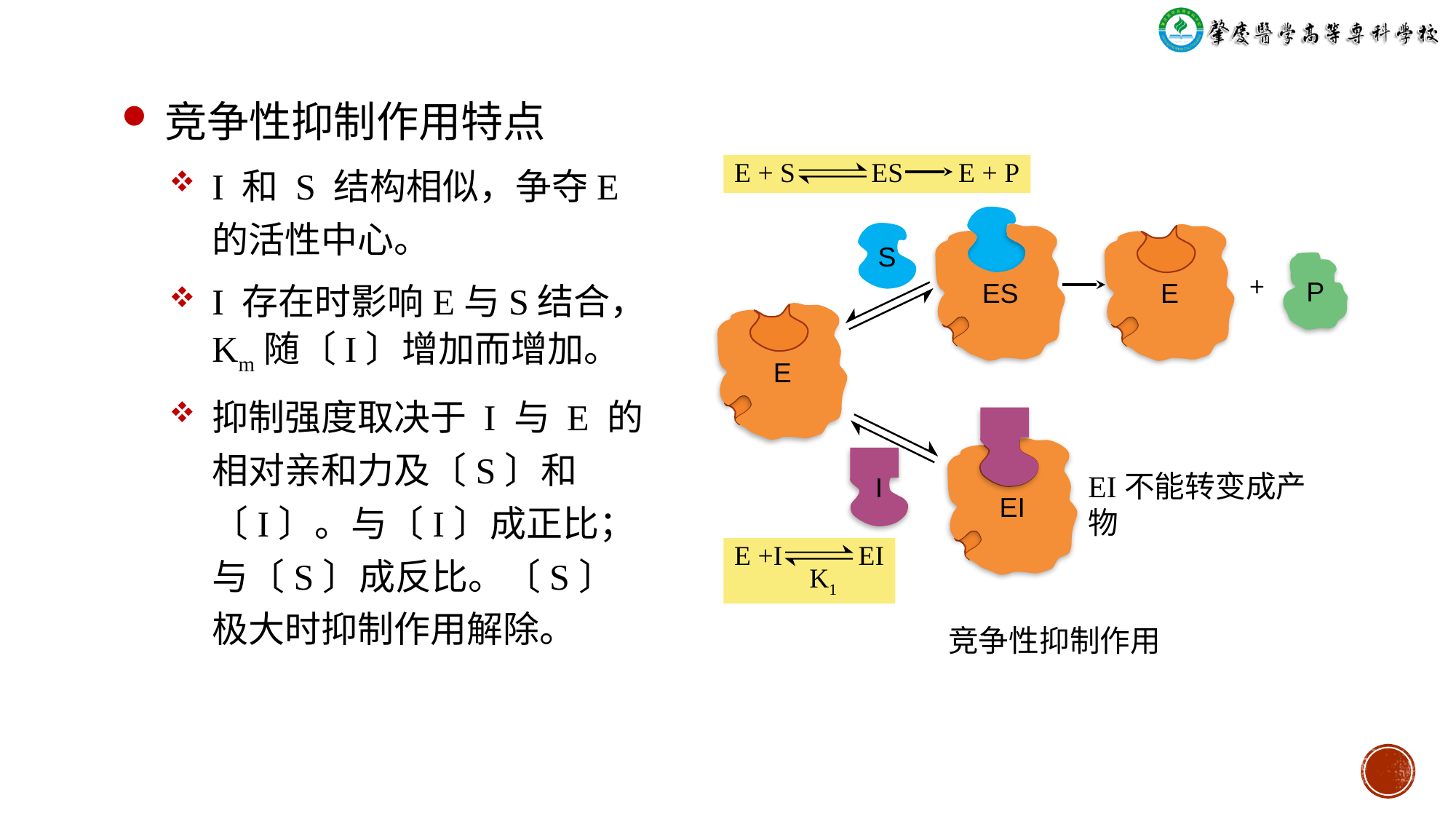

# 竞争性抑制作用特点
I 和 S 结构相似，争夺E的活性中心。
I 存在时影响E与S结合，Km随〔I〕增加而增加。
抑制强度取决于 I 与 E 的相对亲和力及〔S〕和〔I〕。与〔I〕成正比；与〔S〕成反比。〔S〕极大时抑制作用解除。
E + S           ES        E + P

ES

S
E

P
+

E

EI

I
EI不能转变成产物
E +I           EI
    K1

竞争性抑制作用